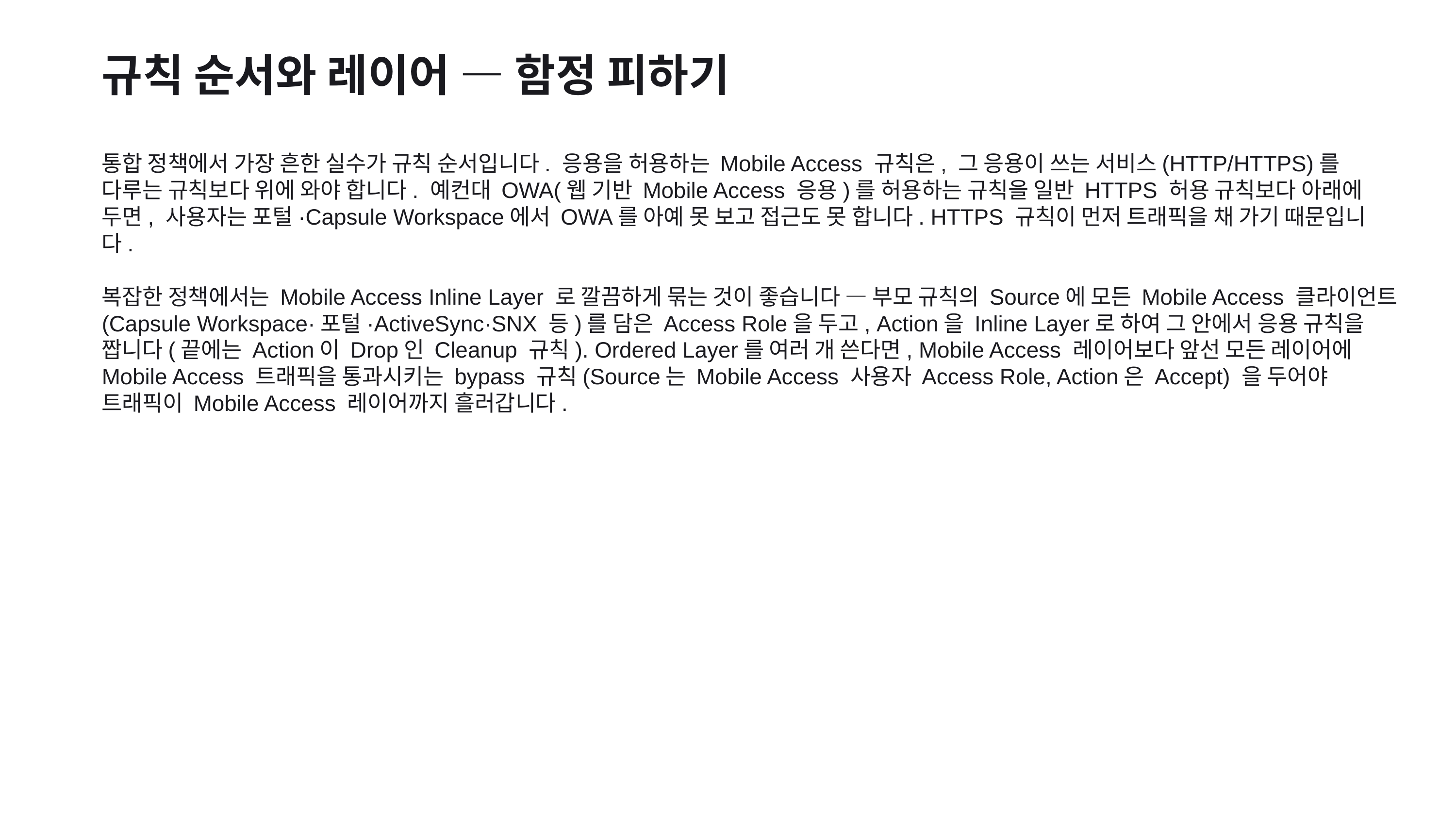

규칙 순서와 레이어 — 함정 피하기
통합 정책에서 가장 흔한 실수가 규칙 순서입니다. 응용을 허용하는 Mobile Access 규칙은, 그 응용이 쓰는 서비스(HTTP/HTTPS)를 다루는 규칙보다 위에 와야 합니다. 예컨대 OWA(웹 기반 Mobile Access 응용)를 허용하는 규칙을 일반 HTTPS 허용 규칙보다 아래에 두면, 사용자는 포털·Capsule Workspace에서 OWA를 아예 못 보고 접근도 못 합니다. HTTPS 규칙이 먼저 트래픽을 채 가기 때문입니다.

복잡한 정책에서는 Mobile Access Inline Layer 로 깔끔하게 묶는 것이 좋습니다 — 부모 규칙의 Source에 모든 Mobile Access 클라이언트(Capsule Workspace·포털·ActiveSync·SNX 등)를 담은 Access Role을 두고, Action을 Inline Layer로 하여 그 안에서 응용 규칙을 짭니다(끝에는 Action이 Drop인 Cleanup 규칙). Ordered Layer를 여러 개 쓴다면, Mobile Access 레이어보다 앞선 모든 레이어에 Mobile Access 트래픽을 통과시키는 bypass 규칙(Source는 Mobile Access 사용자 Access Role, Action은 Accept) 을 두어야 트래픽이 Mobile Access 레이어까지 흘러갑니다.